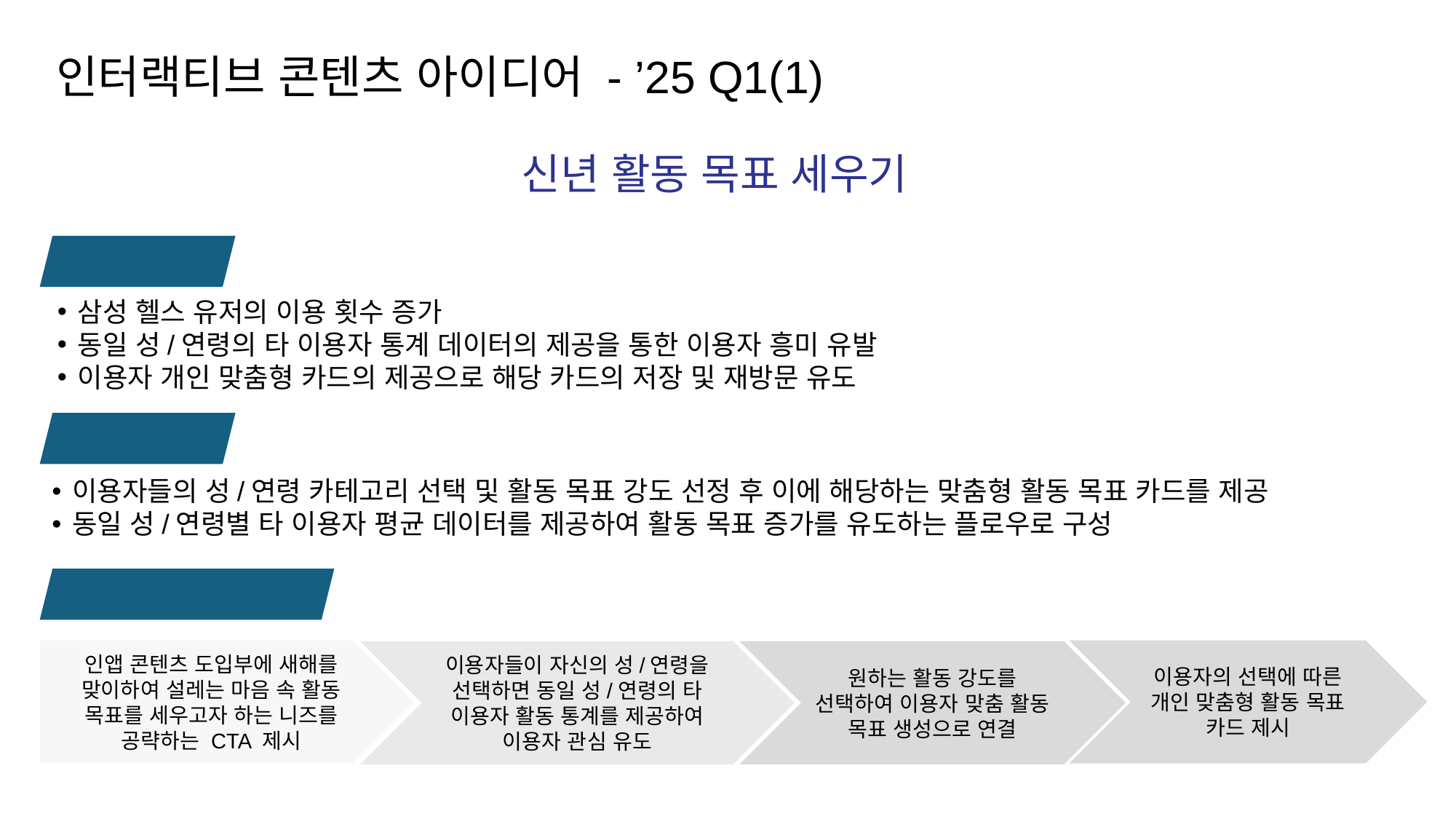

인터랙티브 콘텐츠 아이디어 - ’25 Q1(1)
신년 활동 목표 세우기
목적
삼성 헬스 유저의 이용 횟수 증가
동일 성/연령의 타 이용자 통계 데이터의 제공을 통한 이용자 흥미 유발
이용자 개인 맞춤형 카드의 제공으로 해당 카드의 저장 및 재방문 유도
구성
이용자들의 성/연령 카테고리 선택 및 활동 목표 강도 선정 후 이에 해당하는 맞춤형 활동 목표 카드를 제공
동일 성/연령별 타 이용자 평균 데이터를 제공하여 활동 목표 증가를 유도하는 플로우로 구성
상세 프로세스
이용자의 선택에 따른 개인 맞춤형 활동 목표 카드 제시
인앱 콘텐츠 도입부에 새해를 맞이하여 설레는 마음 속 활동 목표를 세우고자 하는 니즈를 공략하는 CTA 제시
원하는 활동 강도를 선택하여 이용자 맞춤 활동 목표 생성으로 연결
이용자들이 자신의 성/연령을 선택하면 동일 성/연령의 타 이용자 활동 통계를 제공하여 이용자 관심 유도